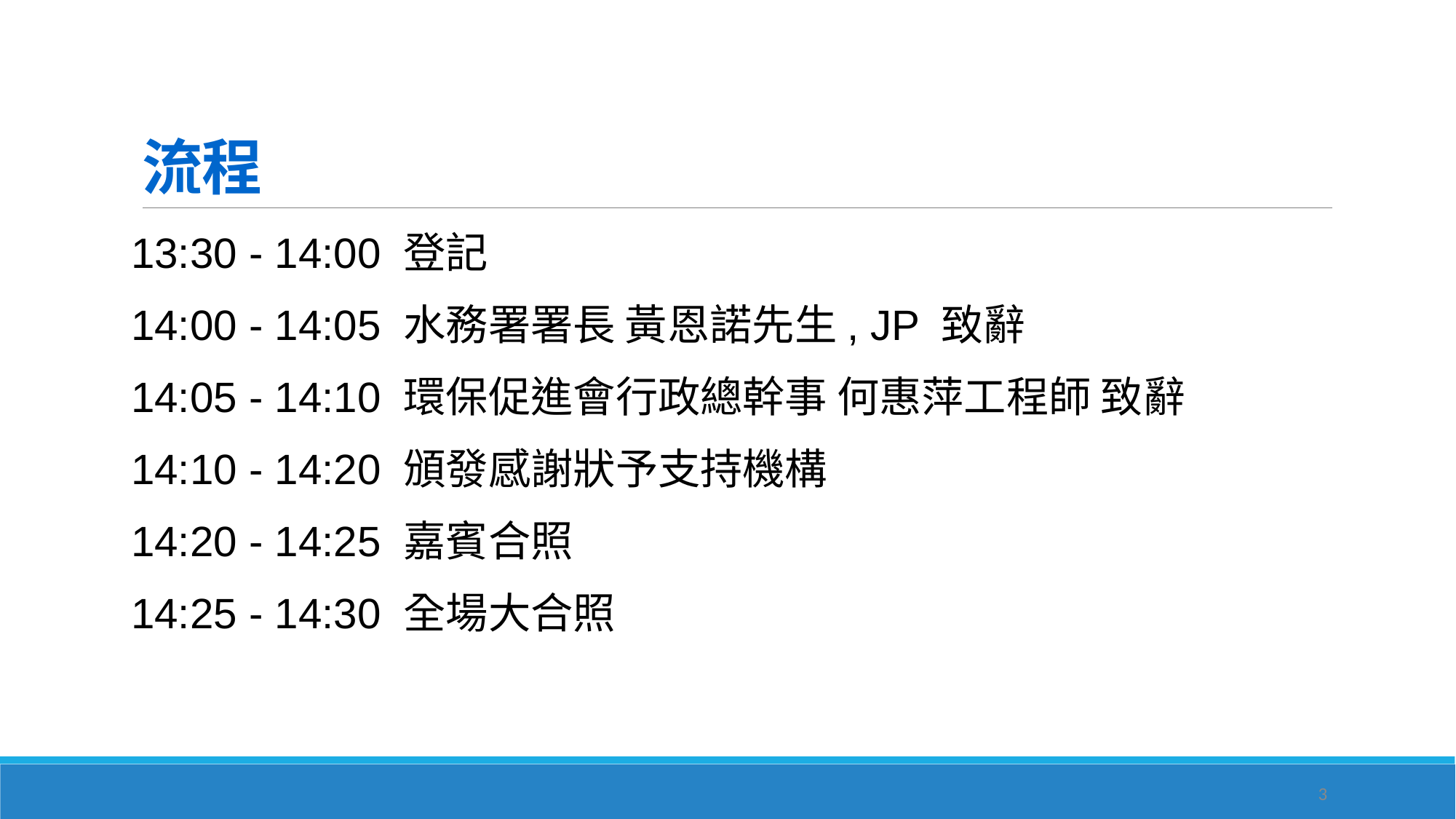

# 流程
13:30 - 14:00 登記
14:00 - 14:05 水務署署長 黃恩諾先生, JP 致辭
14:05 - 14:10 環保促進會行政總幹事 何惠萍工程師 致辭
14:10 - 14:20 頒發感謝狀予支持機構
14:20 - 14:25 嘉賓合照
14:25 - 14:30 全場大合照
3